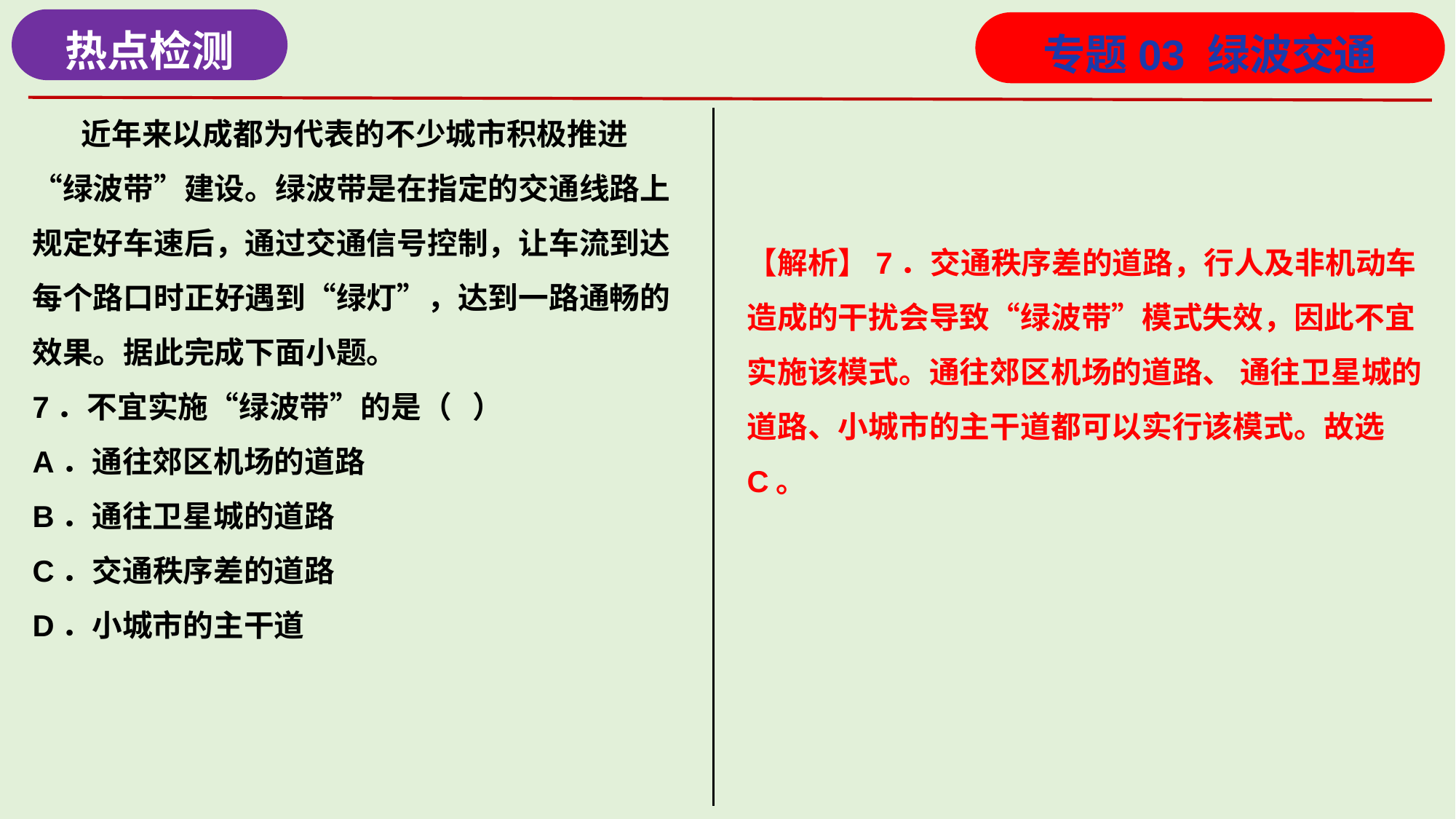

热点检测
专题03 绿波交通
      近年来以成都为代表的不少城市积极推进“绿波带”建设。绿波带是在指定的交通线路上规定好车速后，通过交通信号控制，让车流到达每个路口时正好遇到“绿灯”，达到一路通畅的效果。据此完成下面小题。
7．不宜实施“绿波带”的是（   ）
A．通往郊区机场的道路
B．通往卫星城的道路
C．交通秩序差的道路
D．小城市的主干道

【解析】7．交通秩序差的道路，行人及非机动车造成的干扰会导致“绿波带”模式失效，因此不宜实施该模式。通往郊区机场的道路、 通往卫星城的道路、小城市的主干道都可以实行该模式。故选C。